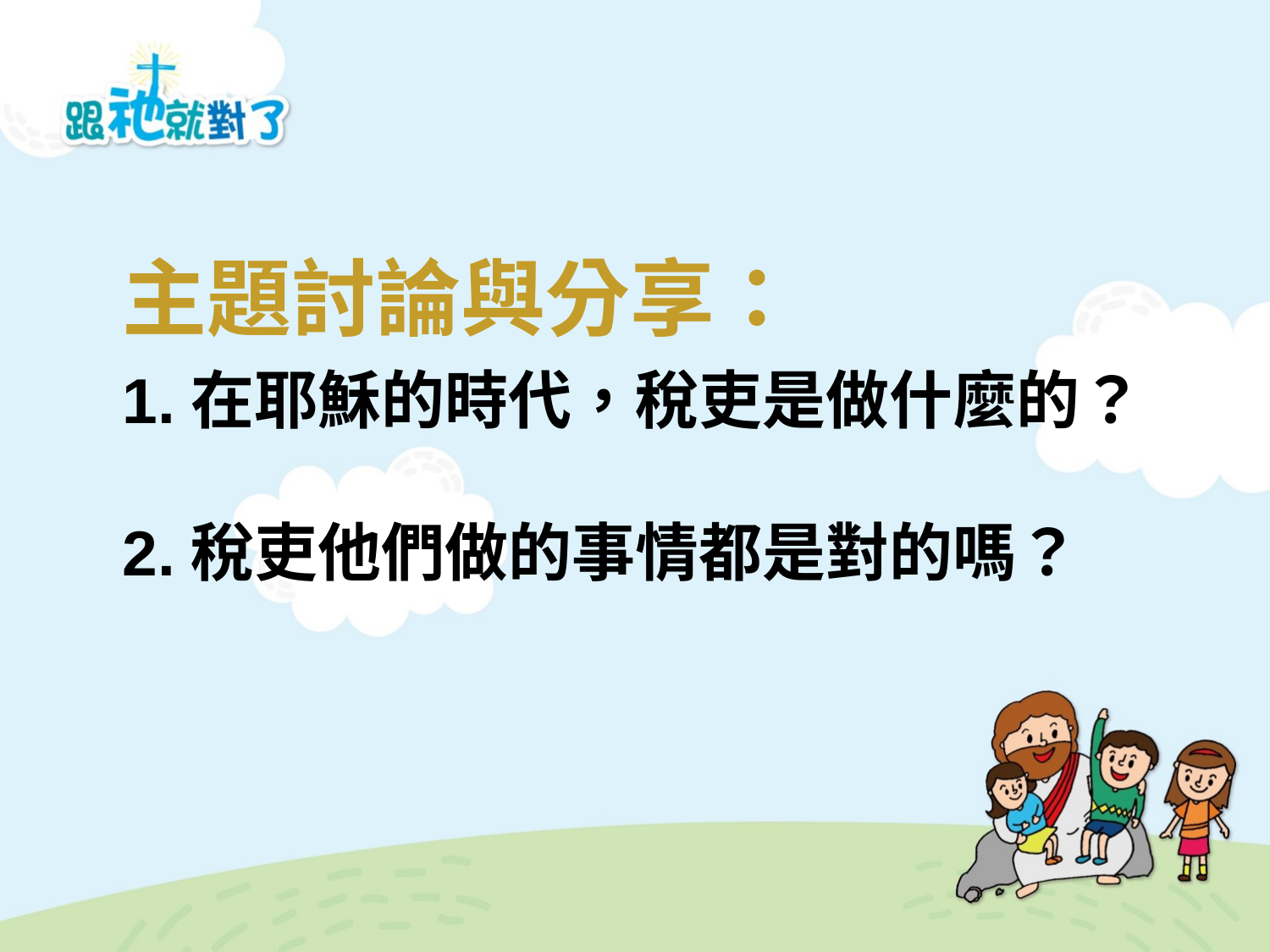

主題討論與分享：
1.在耶穌的時代，稅吏是做什麼的？

2.稅吏他們做的事情都是對的嗎？